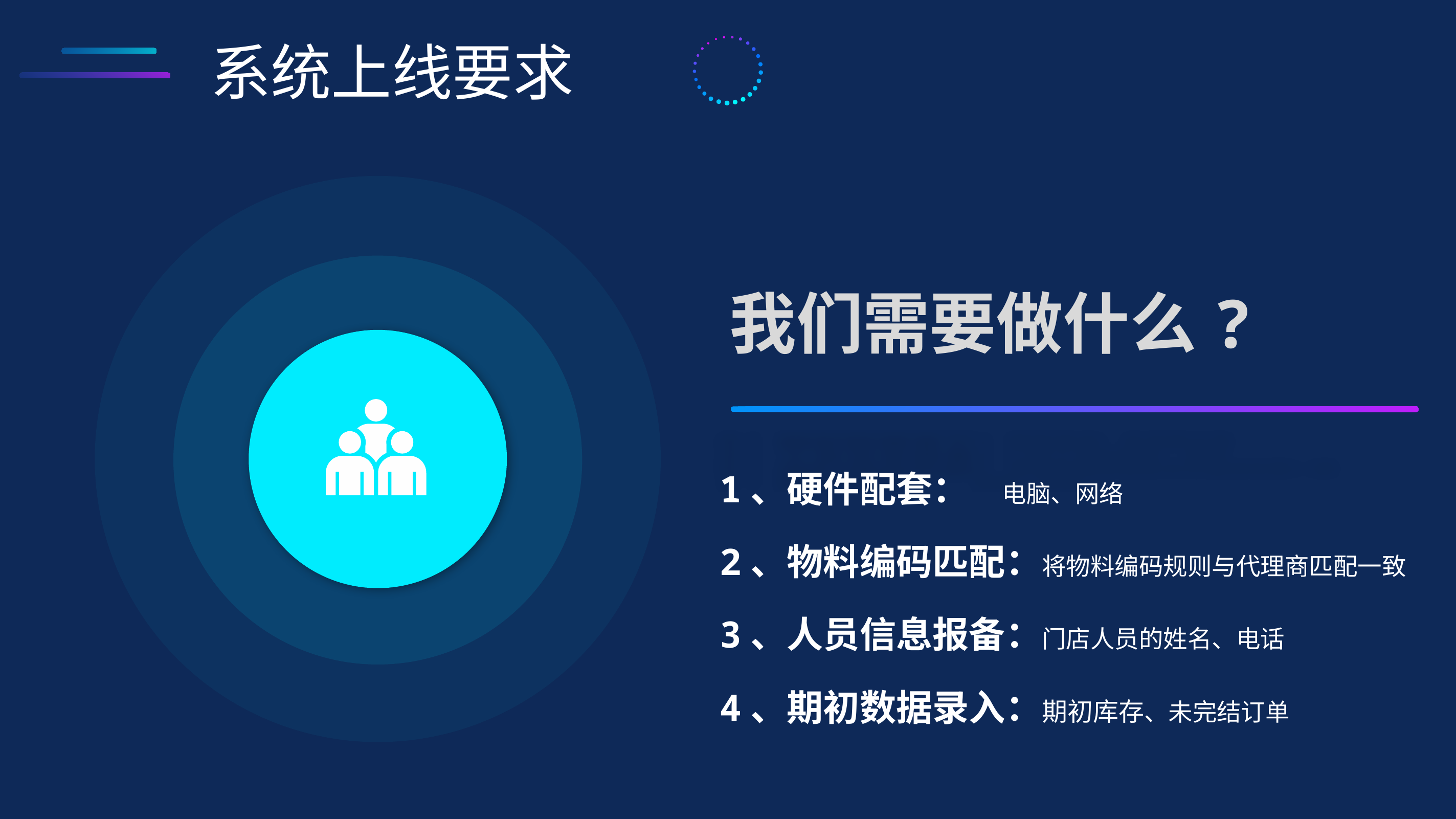

系统上线要求

 我们需要做什么?

1、硬件配套：    电脑、网络

2、物料编码匹配：将物料编码规则与代理商匹配一致

3、人员信息报备：门店人员的姓名、电话

4、期初数据录入：期初库存、未完结订单